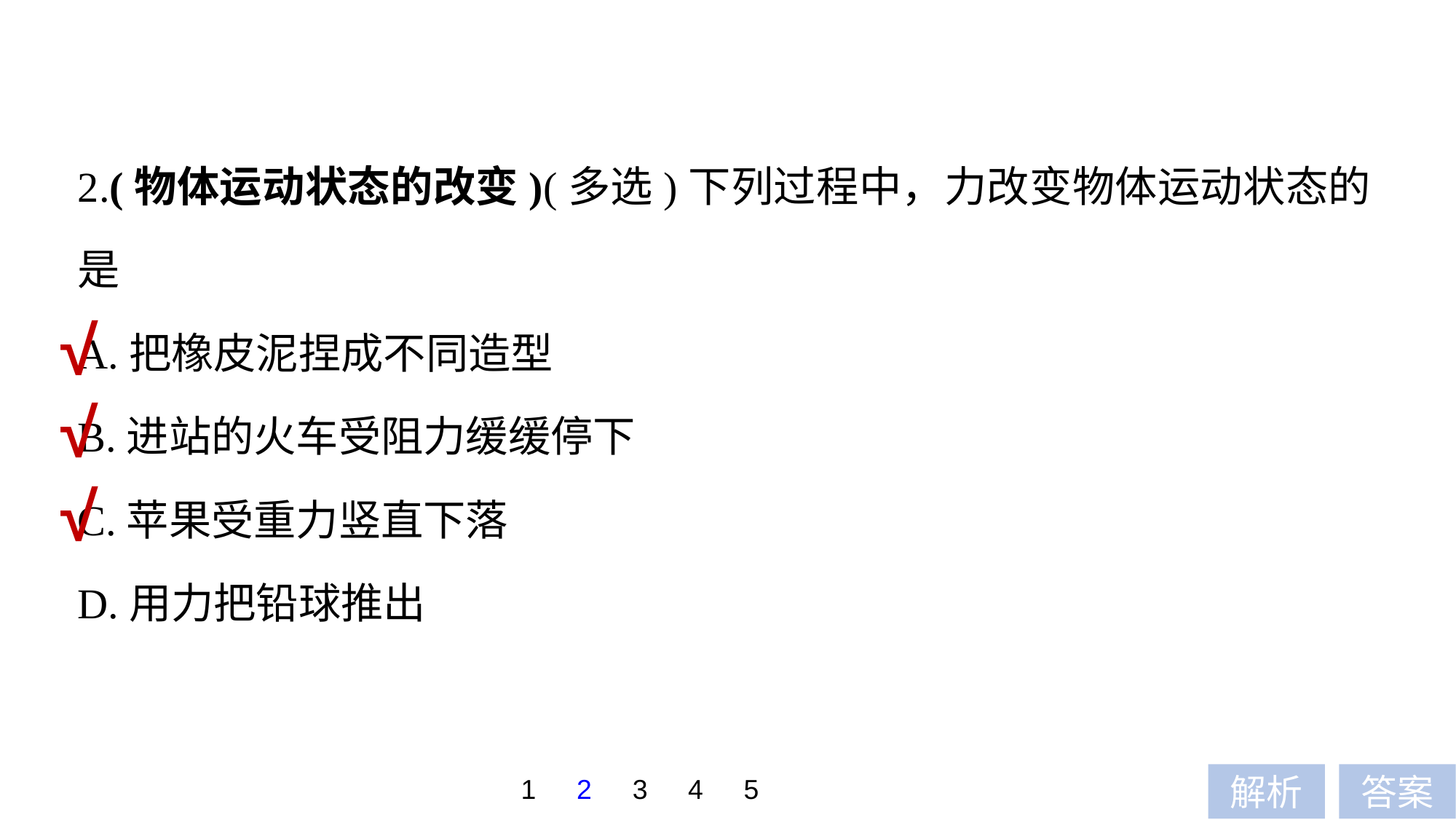

2.(物体运动状态的改变)(多选)下列过程中，力改变物体运动状态的是
A.把橡皮泥捏成不同造型
B.进站的火车受阻力缓缓停下
C.苹果受重力竖直下落
D.用力把铅球推出
√
√
√
1
2
3
4
5
解析
答案